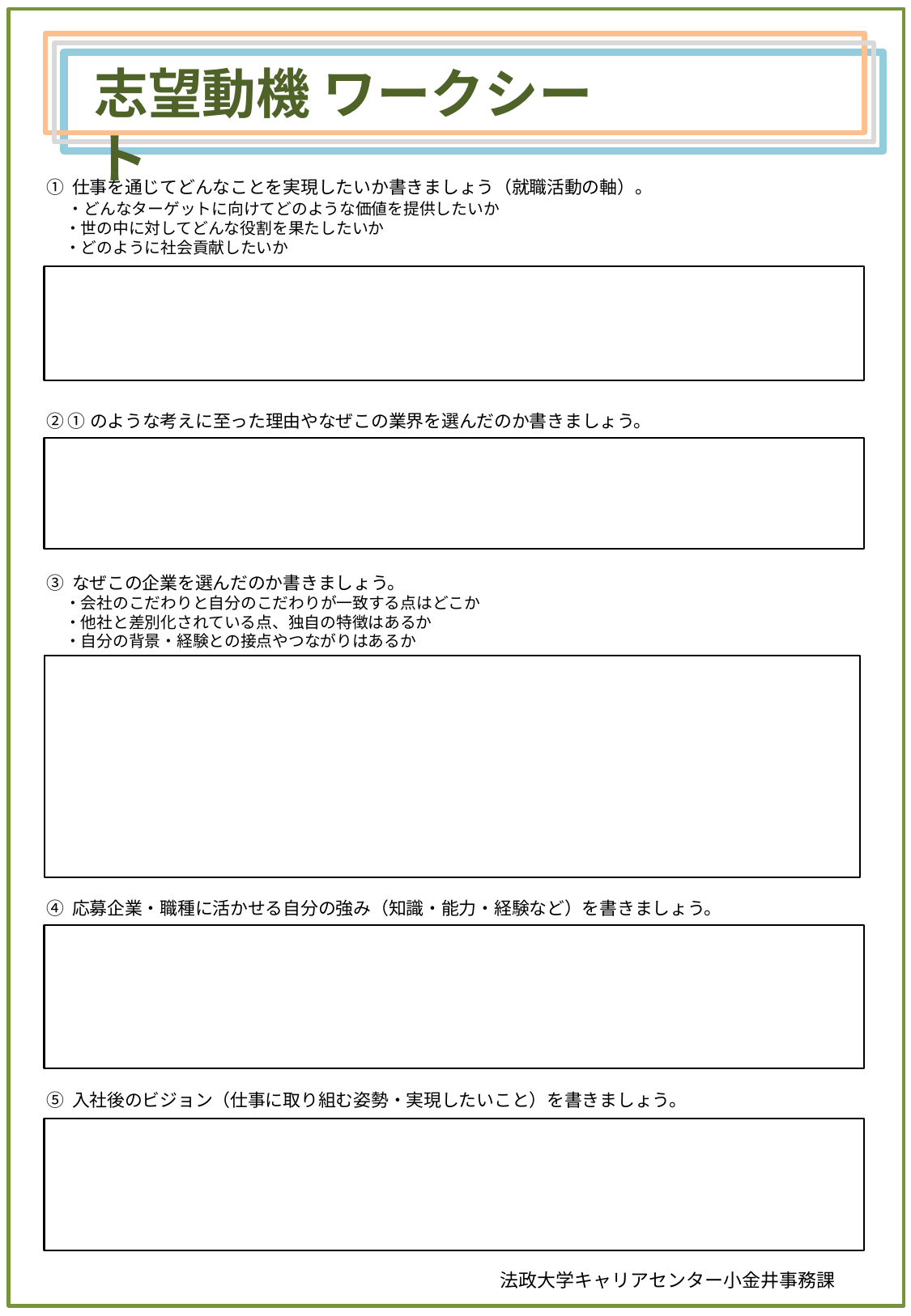

志望動機 ワークシート
① 仕事を通じてどんなことを実現したいか書きましょう（就職活動の軸）。
　 ・どんなターゲットに向けてどのような価値を提供したいか
    ・世の中に対してどんな役割を果たしたいか
    ・どのように社会貢献したいか

② ①のような考えに至った理由やなぜこの業界を選んだのか書きましょう。

③ なぜこの企業を選んだのか書きましょう。
    ・会社のこだわりと自分のこだわりが一致する点はどこか
    ・他社と差別化されている点、独自の特徴はあるか
    ・自分の背景・経験との接点やつながりはあるか

④ 応募企業・職種に活かせる自分の強み（知識・能力・経験など）を書きましょう。

⑤ 入社後のビジョン（仕事に取り組む姿勢・実現したいこと）を書きましょう。

    法政大学キャリアセンター小金井事務課